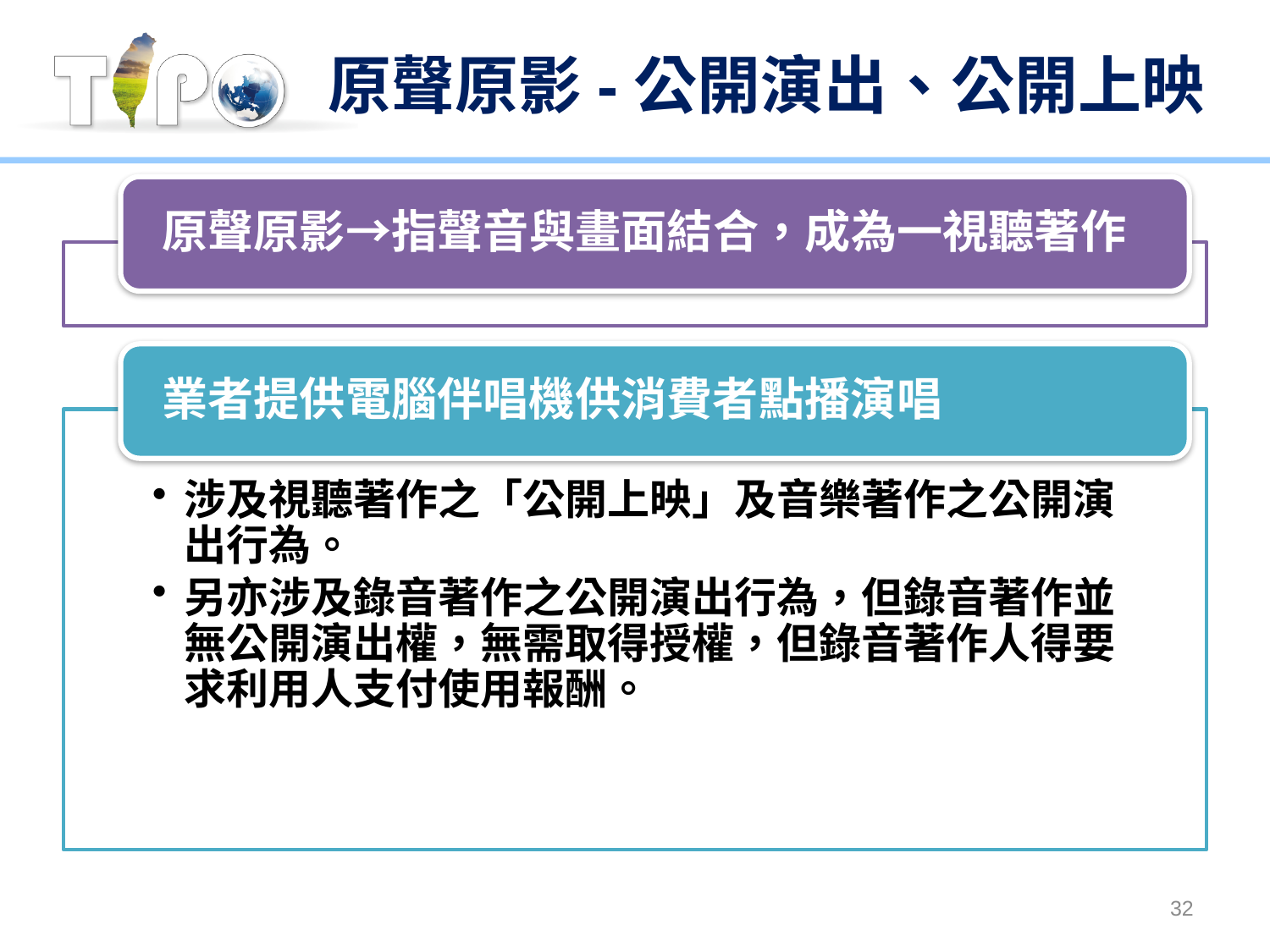

# 原聲原影-公開演出、公開上映
原聲原影→指聲音與畫面結合，成為一視聽著作
涉及視聽著作之「公開上映」及音樂著作之公開演出行為。
另亦涉及錄音著作之公開演出行為，但錄音著作並無公開演出權，無需取得授權，但錄音著作人得要求利用人支付使用報酬。
業者提供電腦伴唱機供消費者點播演唱
32